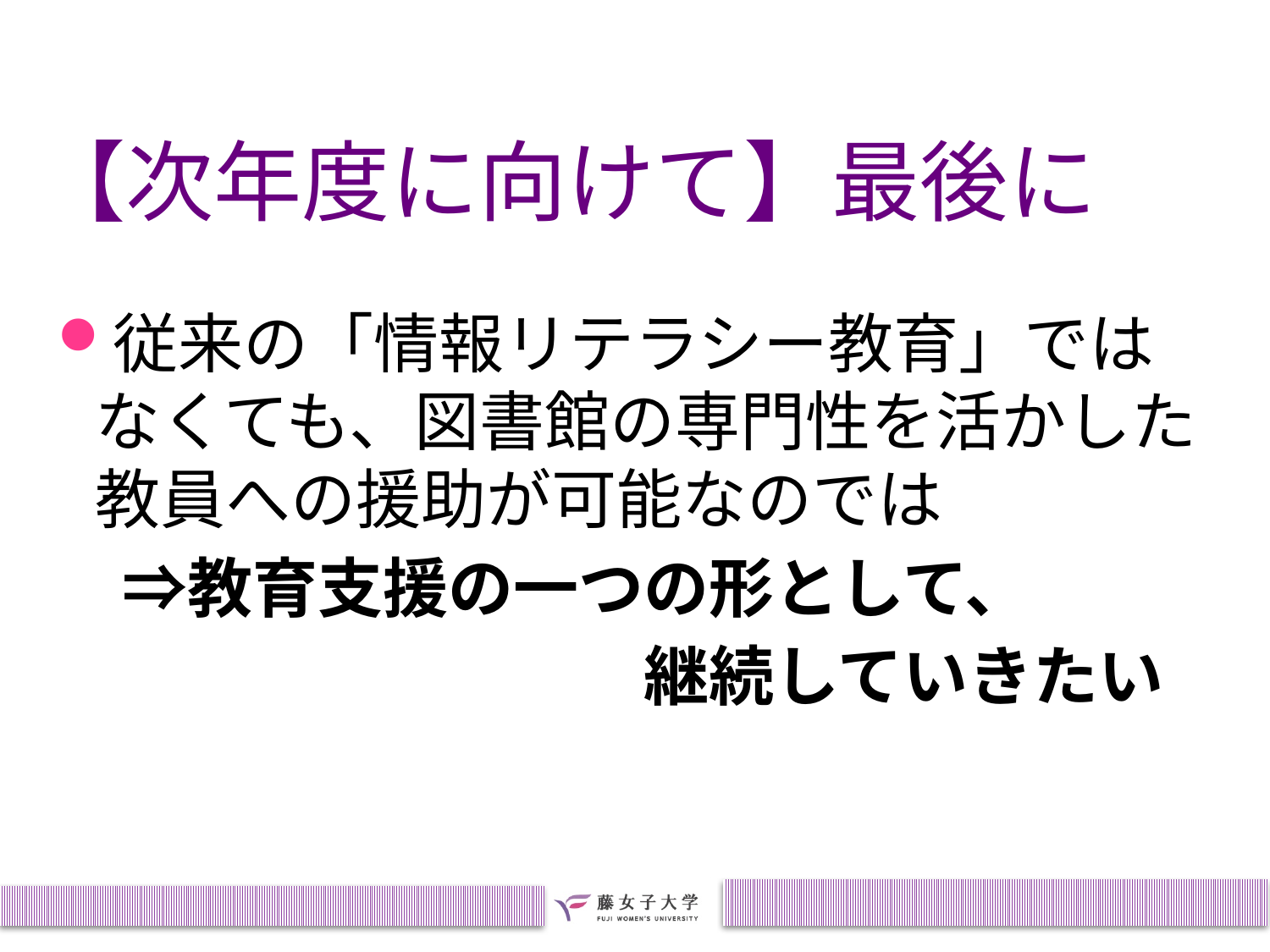

# 【次年度に向けて】最後に
従来の「情報リテラシー教育」ではなくても、図書館の専門性を活かした教員への援助が可能なのでは
　⇒教育支援の一つの形として、
　　　　　　　　　継続していきたい